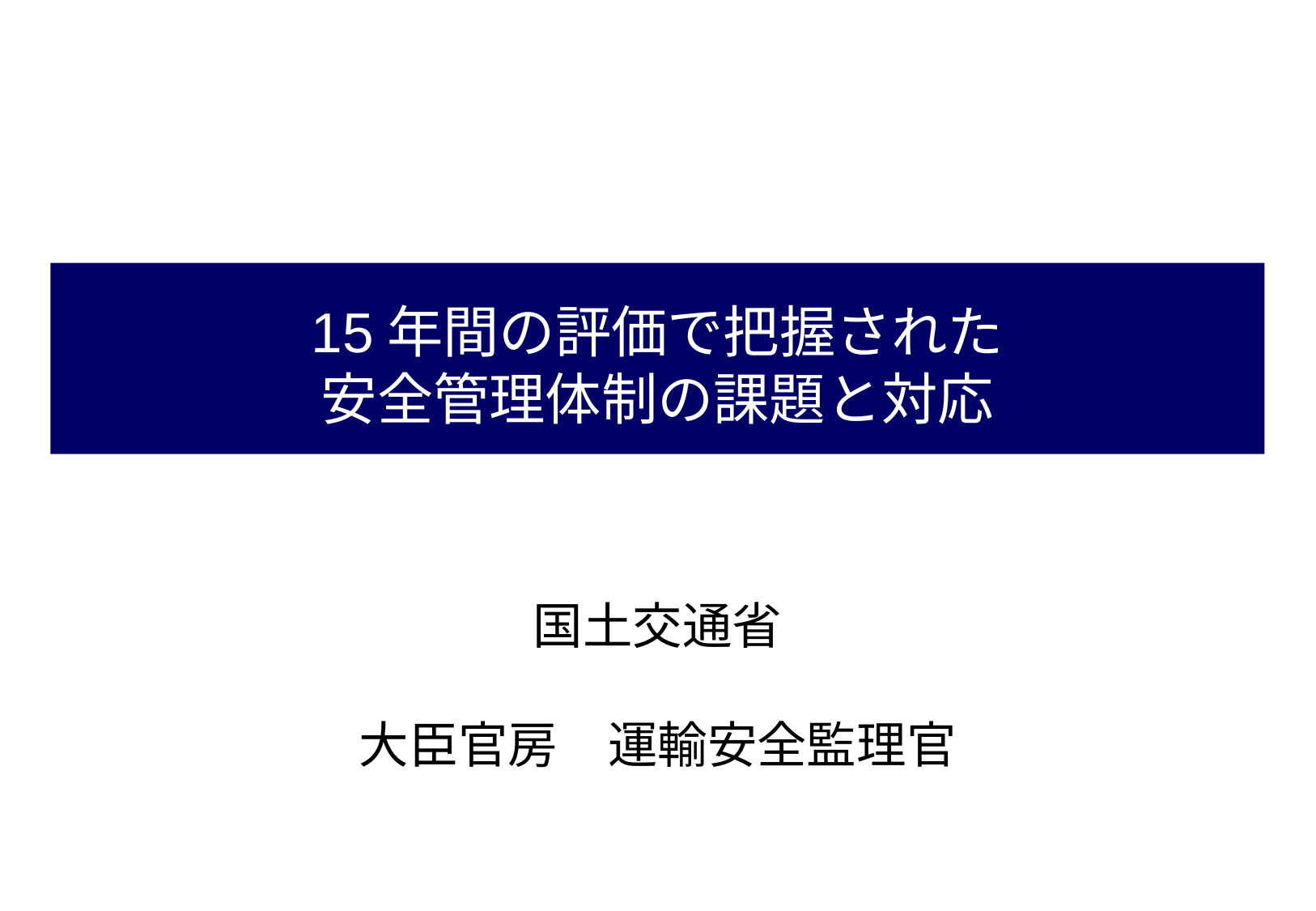

15年間の評価で把握された
安全管理体制の課題と対応
国土交通省

大臣官房　運輸安全監理官